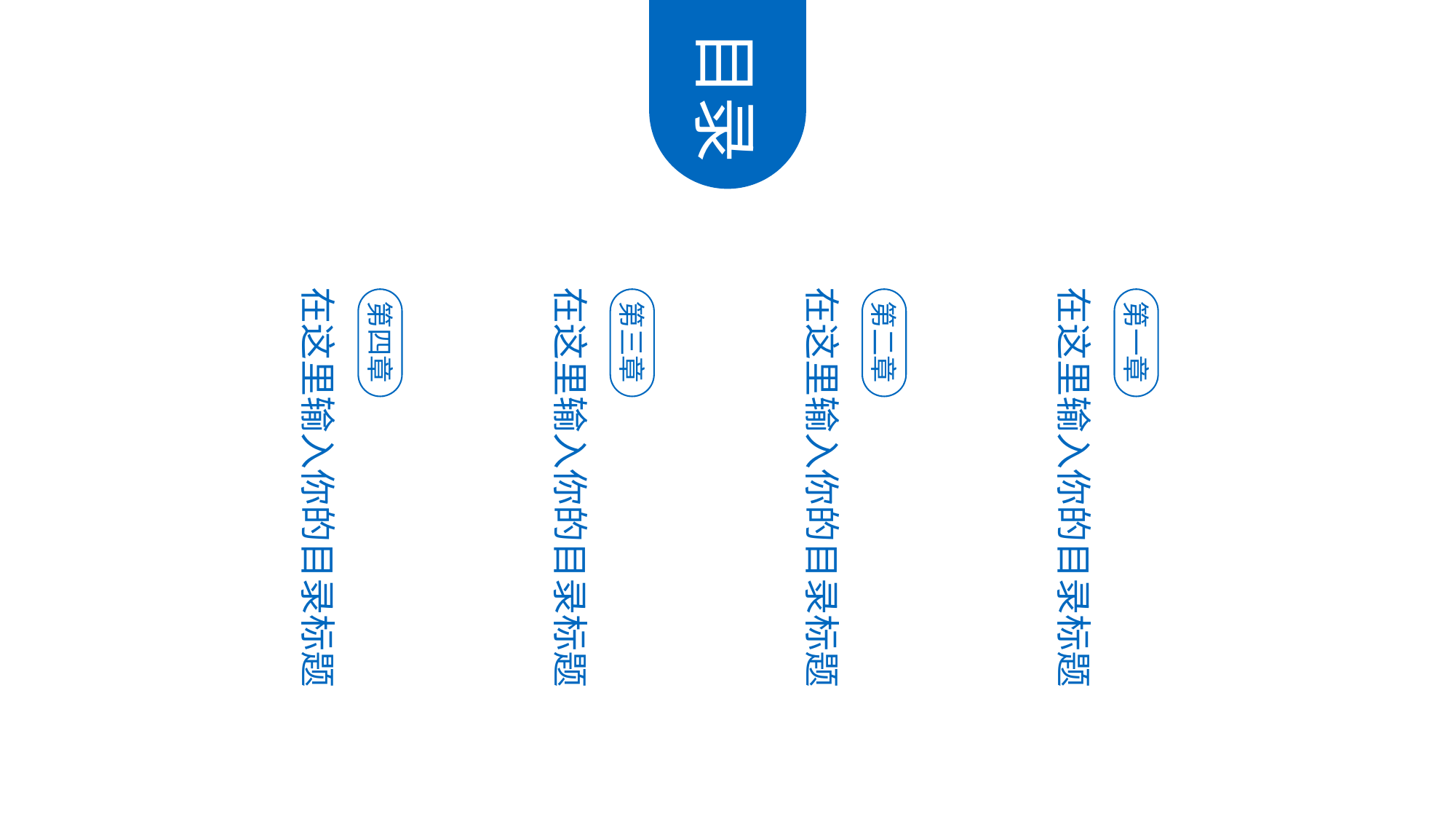

目录
在这里输入你的目录标题

第四章
在这里输入你的目录标题

第三章
在这里输入你的目录标题

第二章
在这里输入你的目录标题

第一章